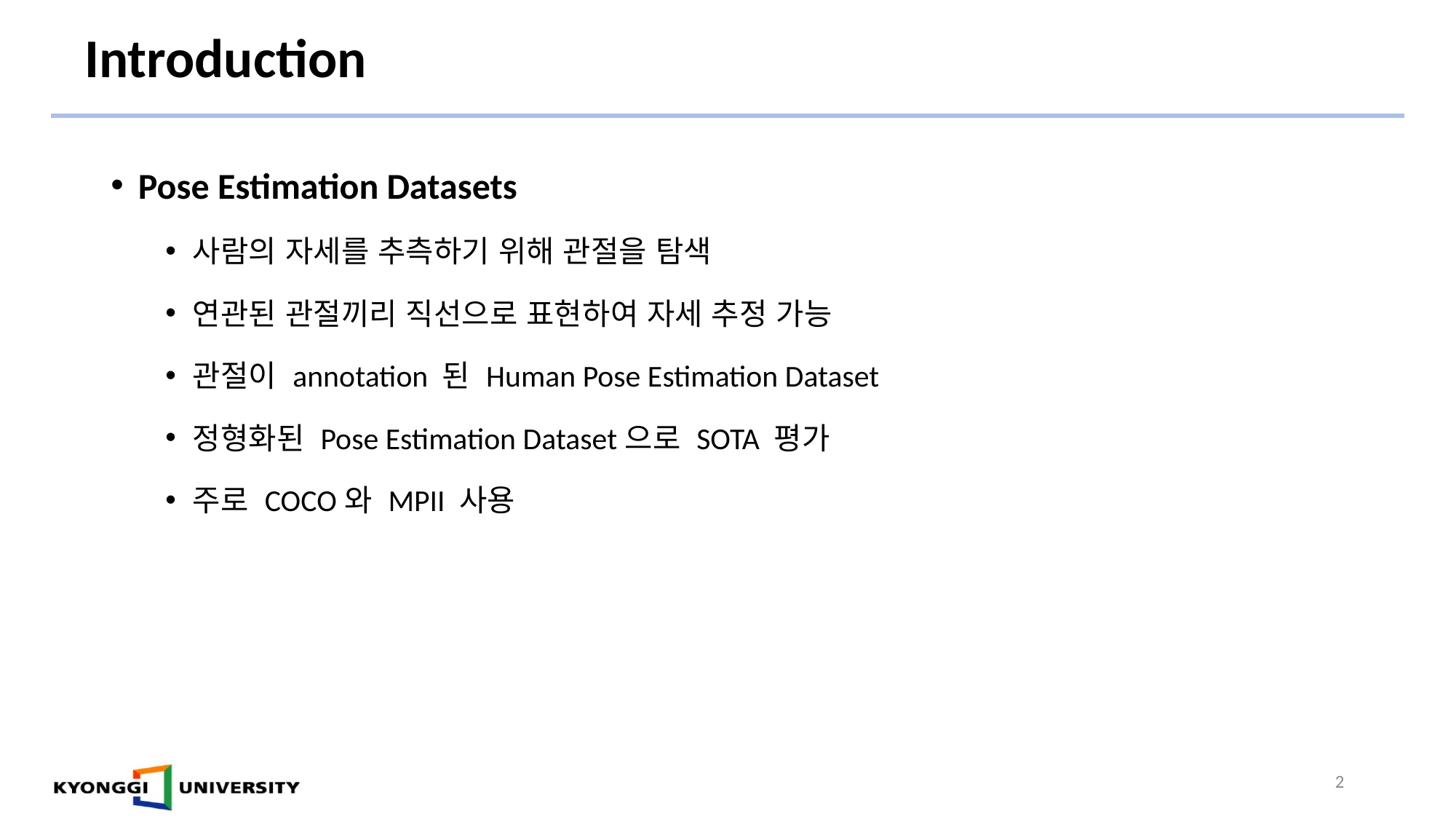

# Introduction
Pose Estimation Datasets
사람의 자세를 추측하기 위해 관절을 탐색
연관된 관절끼리 직선으로 표현하여 자세 추정 가능
관절이 annotation 된 Human Pose Estimation Dataset
정형화된 Pose Estimation Dataset으로 SOTA 평가
주로 COCO와 MPII 사용
2